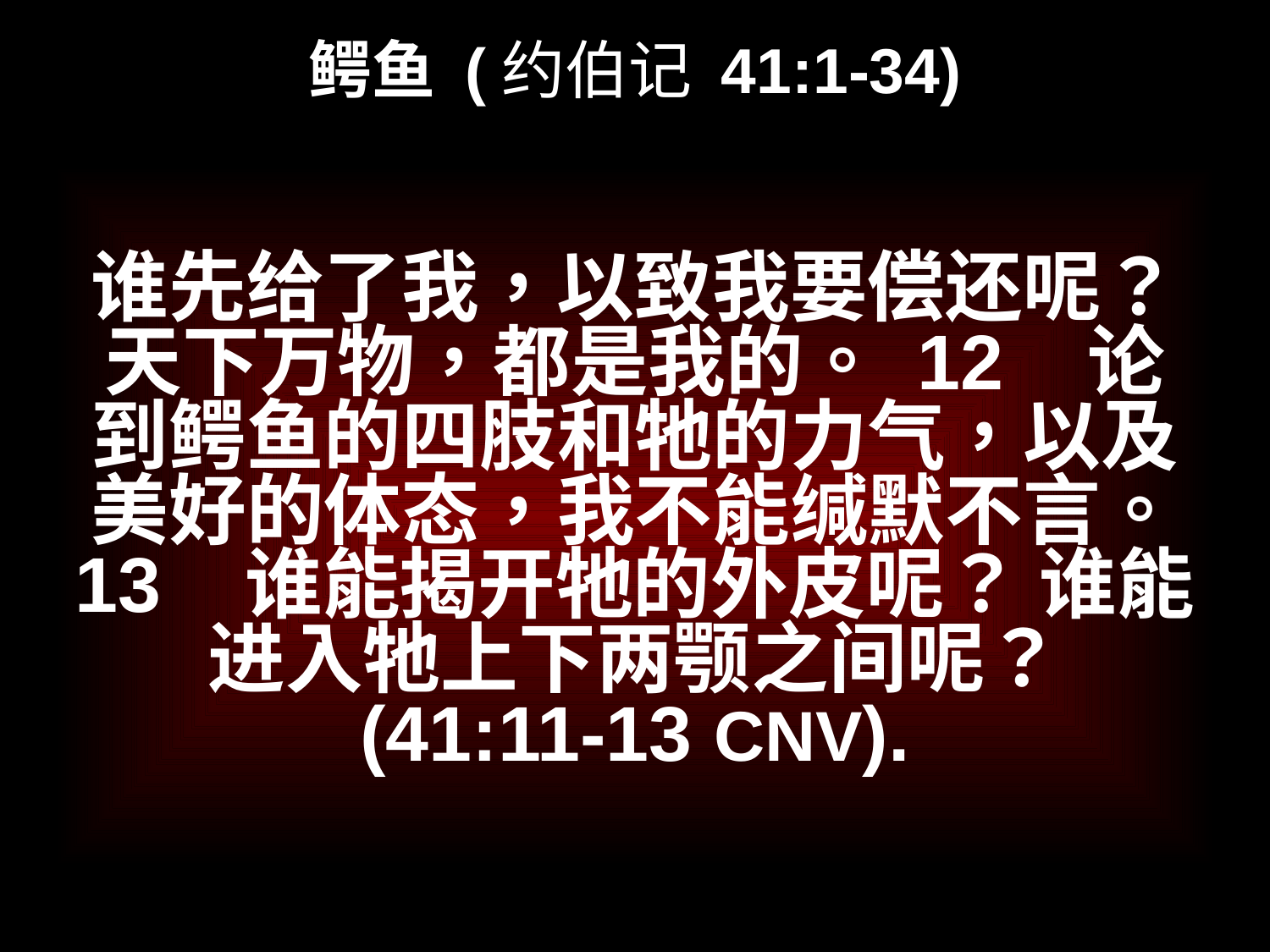

# 鳄鱼 (约伯记 41:1-34)

谁先给了我，以致我要偿还呢？ 天下万物，都是我的。 12   论到鳄鱼的四肢和牠的力气，以及美好的体态，我不能缄默不言。 13   谁能揭开牠的外皮呢？ 谁能进入牠上下两颚之间呢？ (41:11-13 CNV).